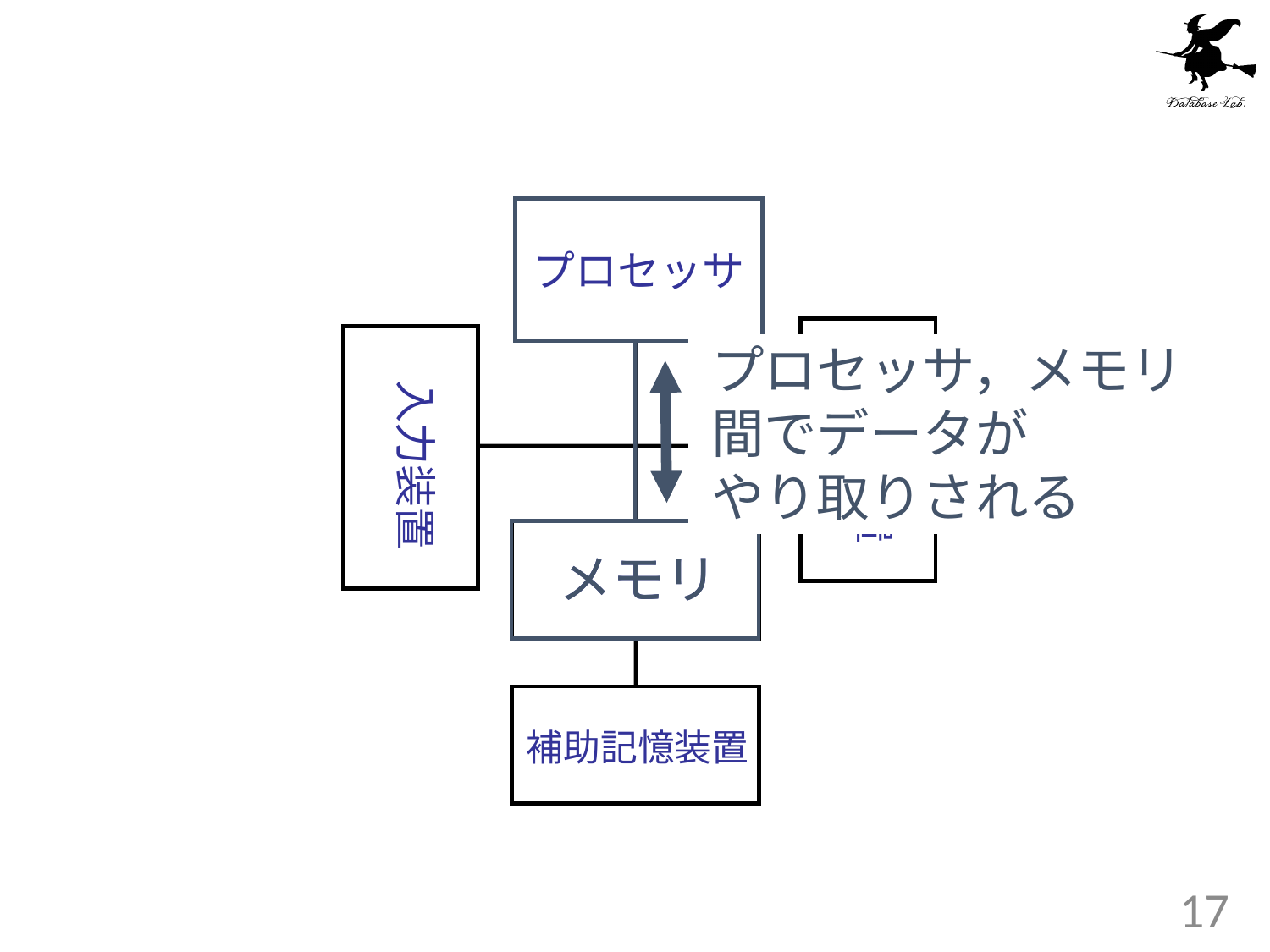

プロセッサ

メモリ

プロセッサ，メモリ
間でデータが
やり取りされる

出力装置
入力装置

メモリ

補助記憶装置
17